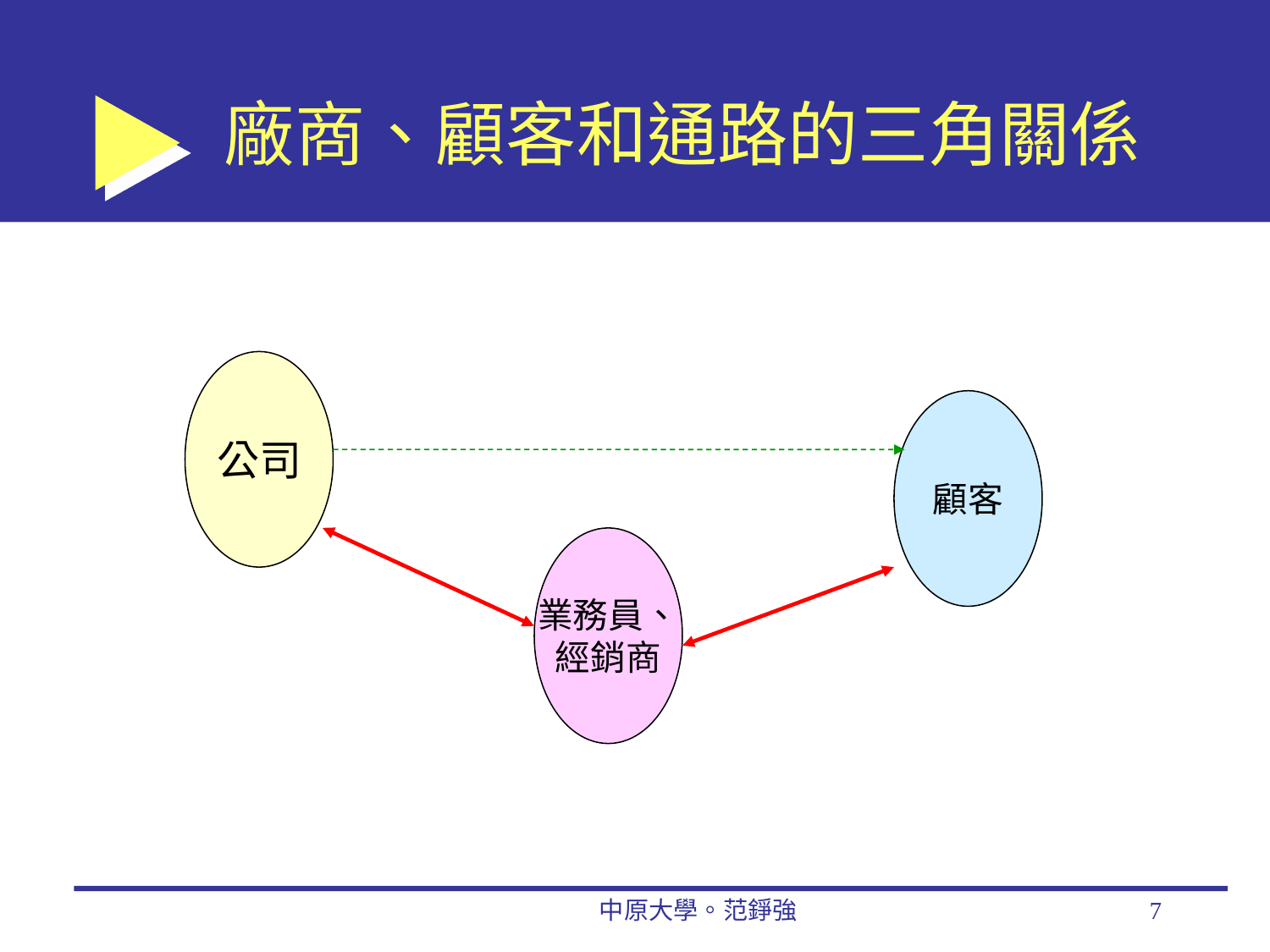

# 廠商、顧客和通路的三角關係

公司
顧客

業務員、
經銷商

中原大學。范錚強
7